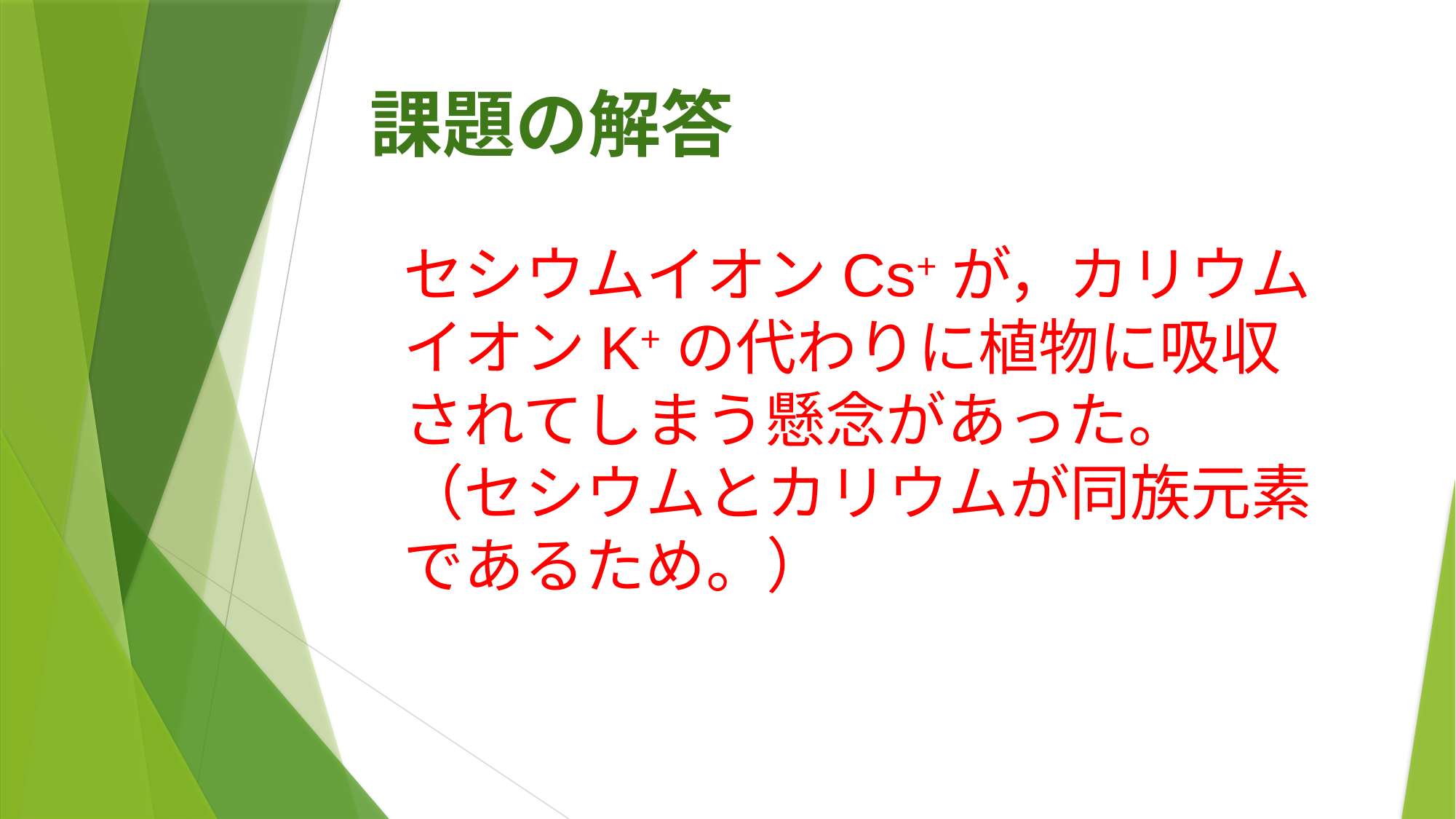

# 課題の解答
セシウムイオンCs+が，カリウムイオンK+の代わりに植物に吸収されてしまう懸念があった。
（セシウムとカリウムが同族元素であるため。）